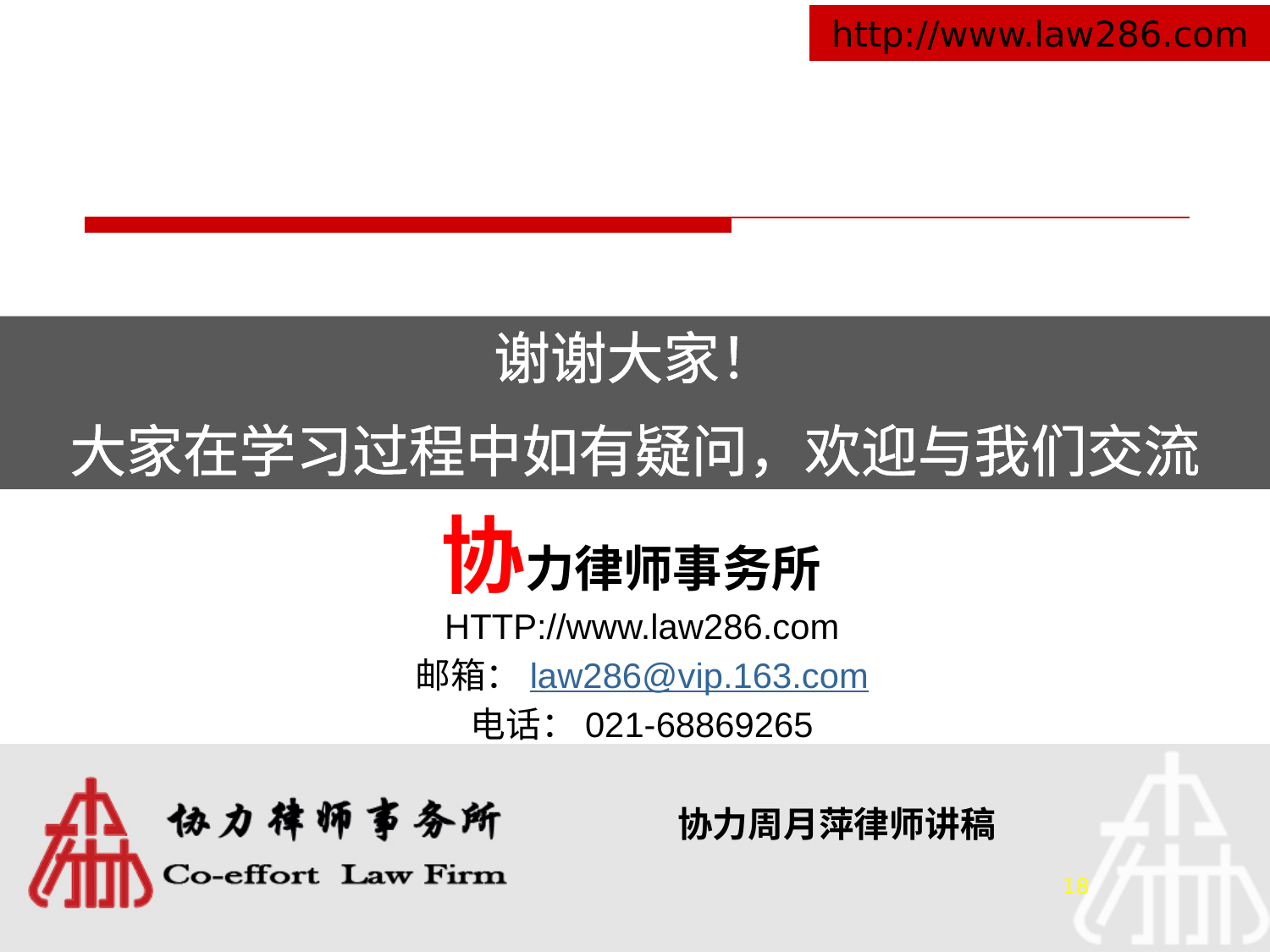

谢谢大家！

大家在学习过程中如有疑问，欢迎与我们交流
协力律师事务所
HTTP://www.law286.com
邮箱：law286@vip.163.com
电话：021-68869265
18